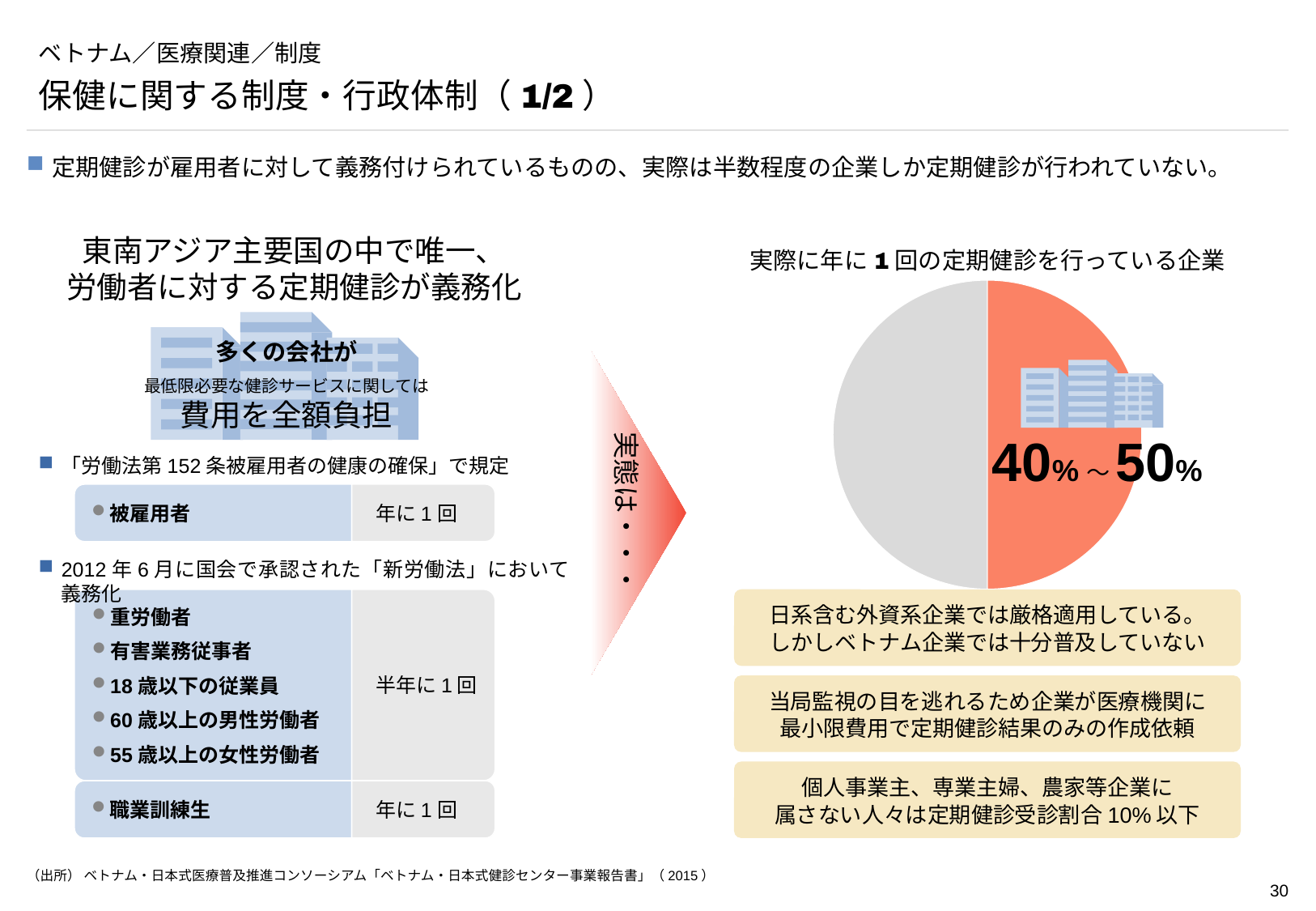

# ベトナム／医療関連／制度
保健に関する制度・行政体制（1/2）
定期健診が雇用者に対して義務付けられているものの、実際は半数程度の企業しか定期健診が行われていない。
東南アジア主要国の中で唯一、
労働者に対する定期健診が義務化
実際に年に1回の定期健診を行っている企業

### Chart

| Category | 列1 |
|---|---|
| 第 1 四半期 | 50.0 |
| 第 2 四半期 | 50.0 |

多くの会社が
最低限必要な健診サービスに関しては
費用を全額負担
実態は・・・

被雇用者
40%～50%
年に1回
「労働法第152条被雇用者の健康の確保」で規定
重労働者
有害業務従事者
18歳以下の従業員
60歳以上の男性労働者
55歳以上の女性労働者
2012年6月に国会で承認された「新労働法」において義務化
日系含む外資系企業では厳格適用している。
しかしベトナム企業では十分普及していない
半年に1回
職業訓練生
当局監視の目を逃れるため企業が医療機関に
最小限費用で定期健診結果のみの作成依頼
年に1回
個人事業主、専業主婦、農家等企業に
属さない人々は定期健診受診割合10%以下
（出所） ベトナム・日本式医療普及推進コンソーシアム「ベトナム・日本式健診センター事業報告書」（2015）